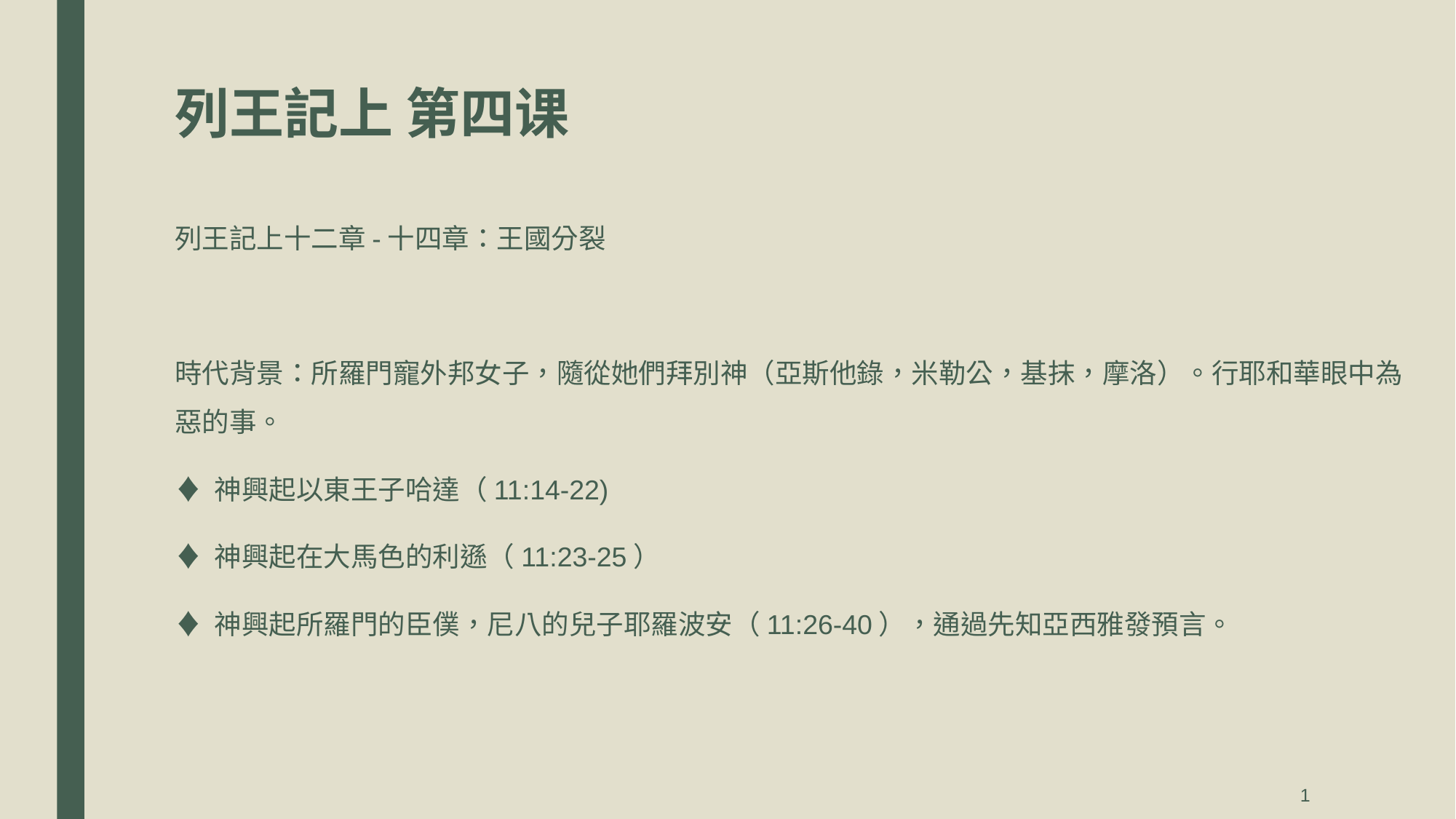

# 列王記上 第四课

列王記上十二章-十四章：王國分裂

時代背景：所羅門寵外邦女子，隨從她們拜別神（亞斯他錄，米勒公，基抹，摩洛）。行耶和華眼中為惡的事。
♦ 神興起以東王子哈達（11:14-22)
♦ 神興起在大馬色的利遜（11:23-25）
♦ 神興起所羅門的臣僕，尼八的兒子耶羅波安（11:26-40），通過先知亞西雅發預言。

1